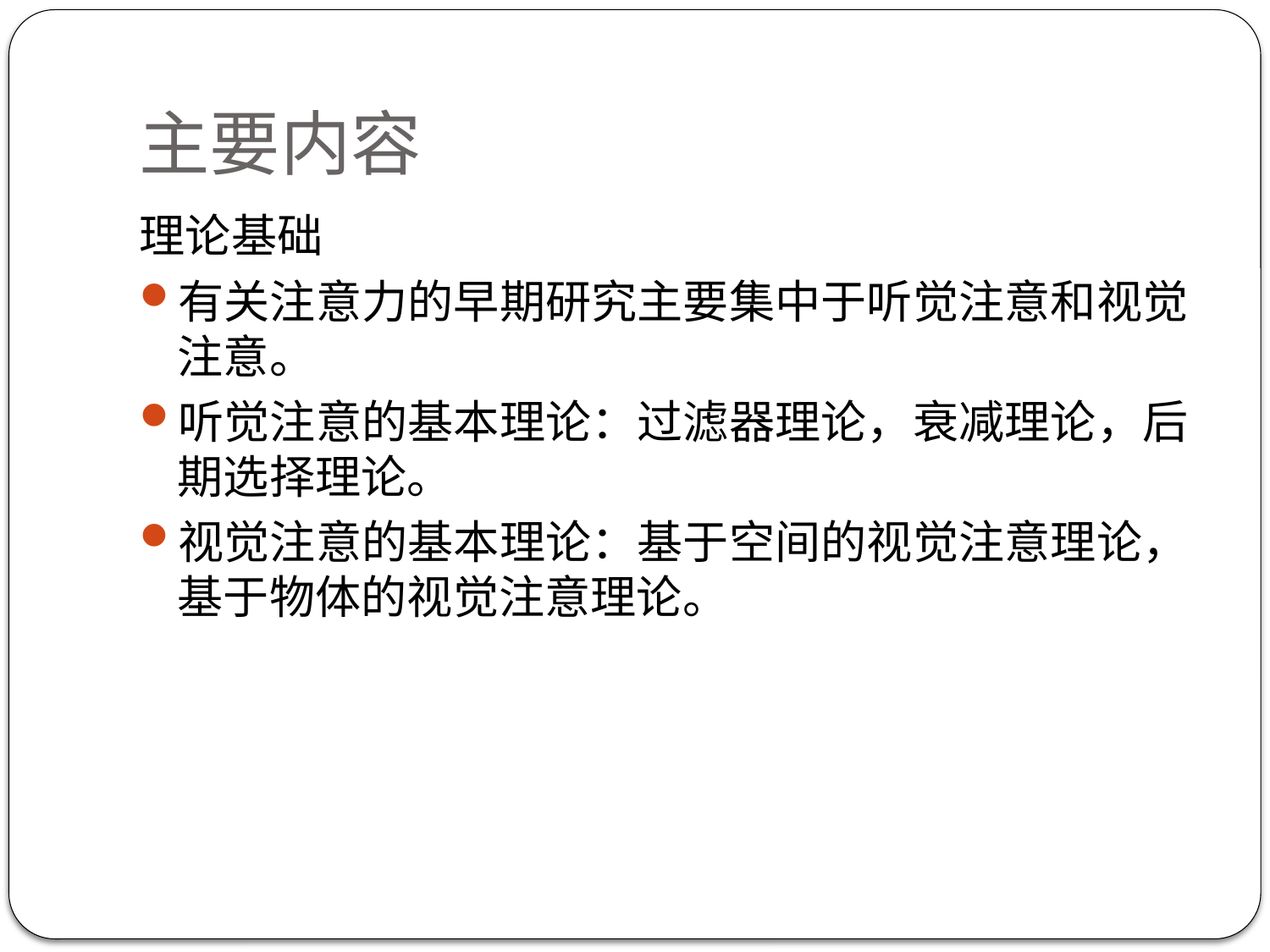

# 主要内容
理论基础
有关注意力的早期研究主要集中于听觉注意和视觉注意。
听觉注意的基本理论：过滤器理论，衰减理论，后期选择理论。
视觉注意的基本理论：基于空间的视觉注意理论，基于物体的视觉注意理论。